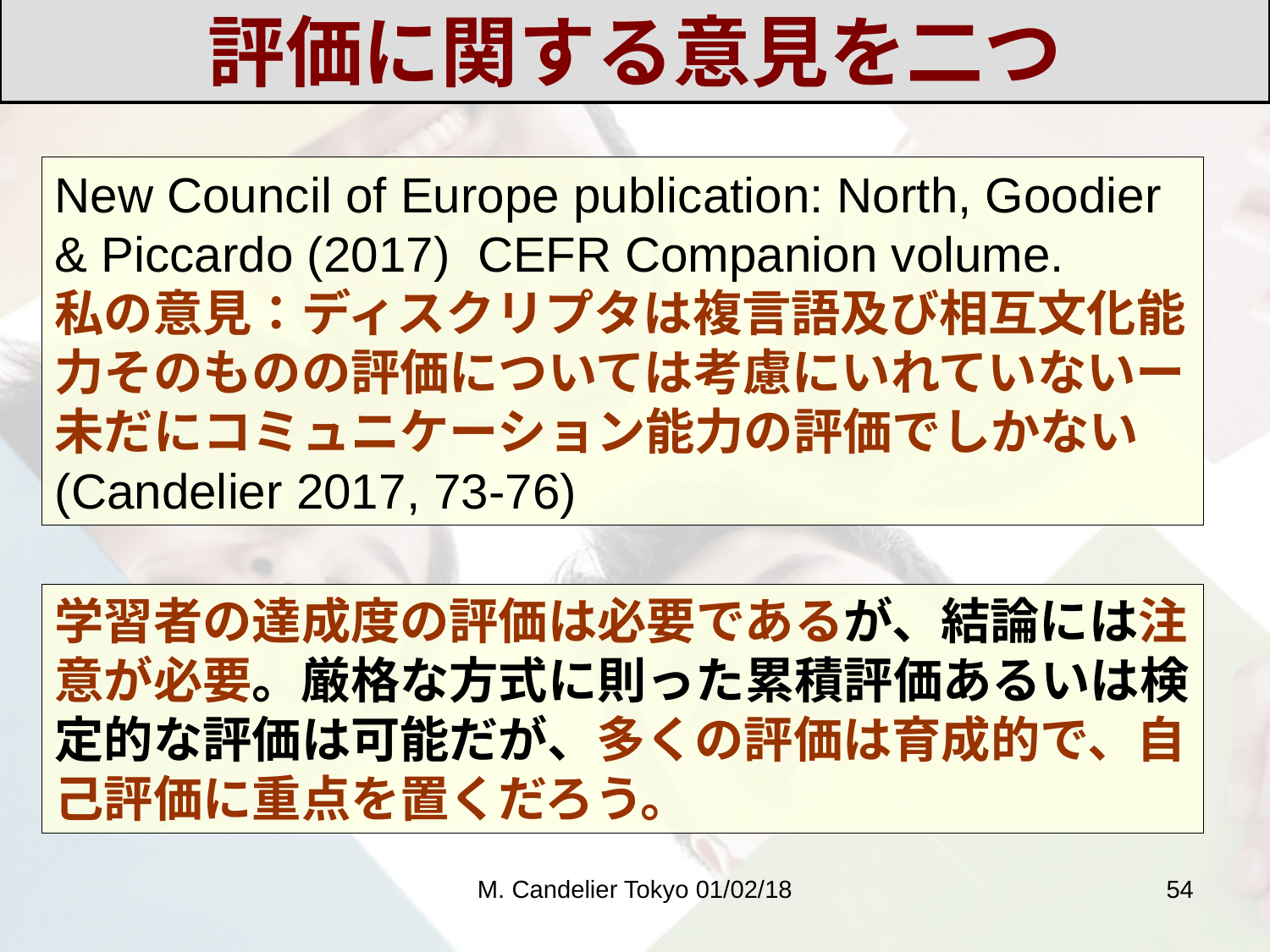

評価に関する意見を二つ
New Council of Europe publication: North, Goodier & Piccardo (2017)  CEFR Companion volume.
私の意見：ディスクリプタは複言語及び相互文化能力そのものの評価については考慮にいれていないー未だにコミュニケーション能力の評価でしかない (Candelier 2017, 73-76)
学習者の達成度の評価は必要であるが、結論には注意が必要。厳格な方式に則った累積評価あるいは検定的な評価は可能だが、多くの評価は育成的で、自己評価に重点を置くだろう。
M. Candelier Tokyo 01/02/18
54